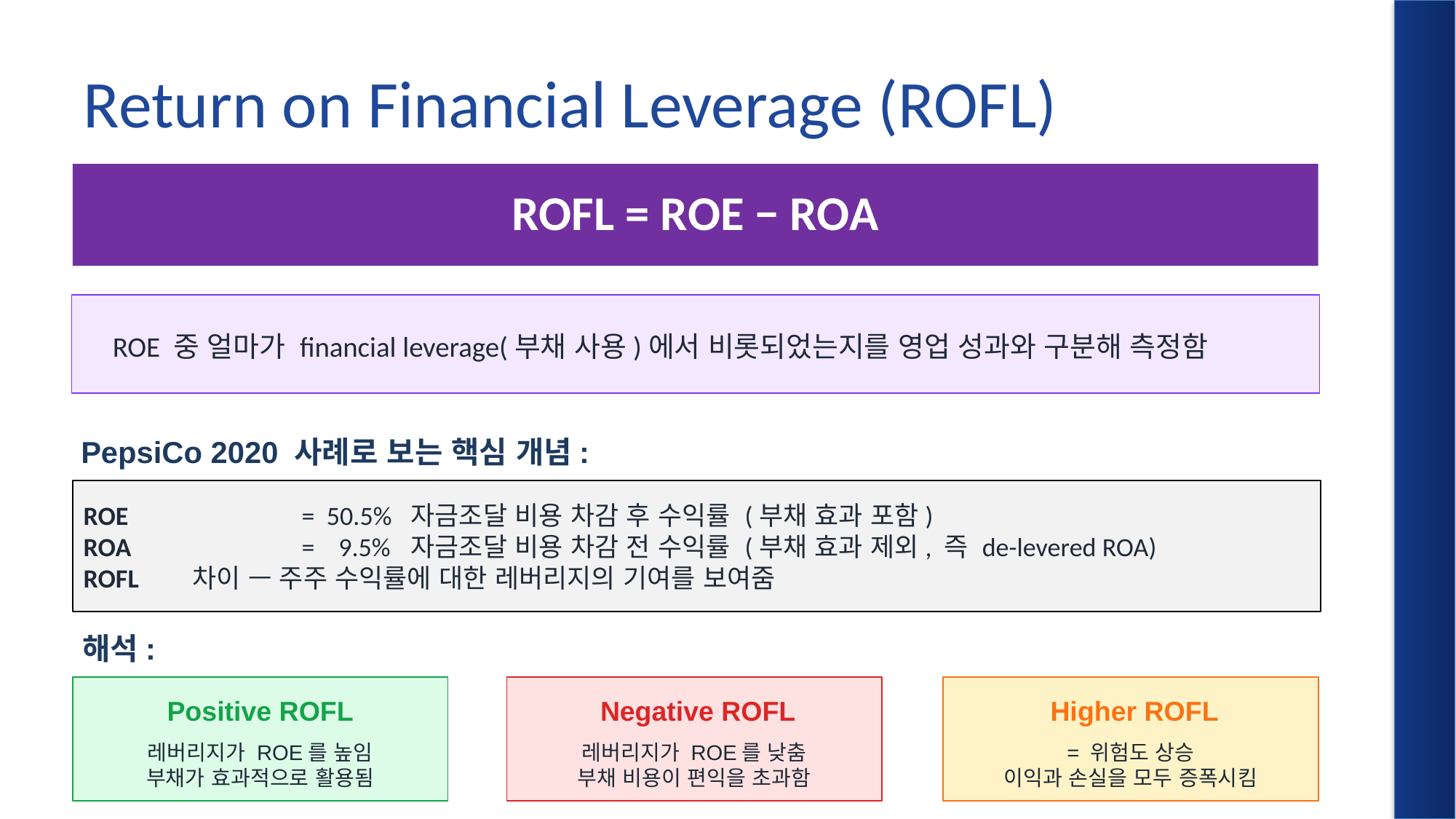

# Return on Financial Leverage (ROFL)

ROFL = ROE − ROA

ROE 중 얼마가 financial leverage(부채 사용)에서 비롯되었는지를 영업 성과와 구분해 측정함
PepsiCo 2020 사례로 보는 핵심 개념:
ROE 	 	=  50.5%	자금조달 비용 차감 후 수익률 (부채 효과 포함)
ROA 	 	=    9.5%	자금조달 비용 차감 전 수익률 (부채 효과 제외, 즉 de-levered ROA)
ROFL 	차이 — 주주 수익률에 대한 레버리지의 기여를 보여줌
해석:

Positive ROFL
 Negative ROFL
 Higher ROFL
레버리지가 ROE를 높임
부채가 효과적으로 활용됨
레버리지가 ROE를 낮춤
부채 비용이 편익을 초과함
= 위험도 상승
이익과 손실을 모두 증폭시킴